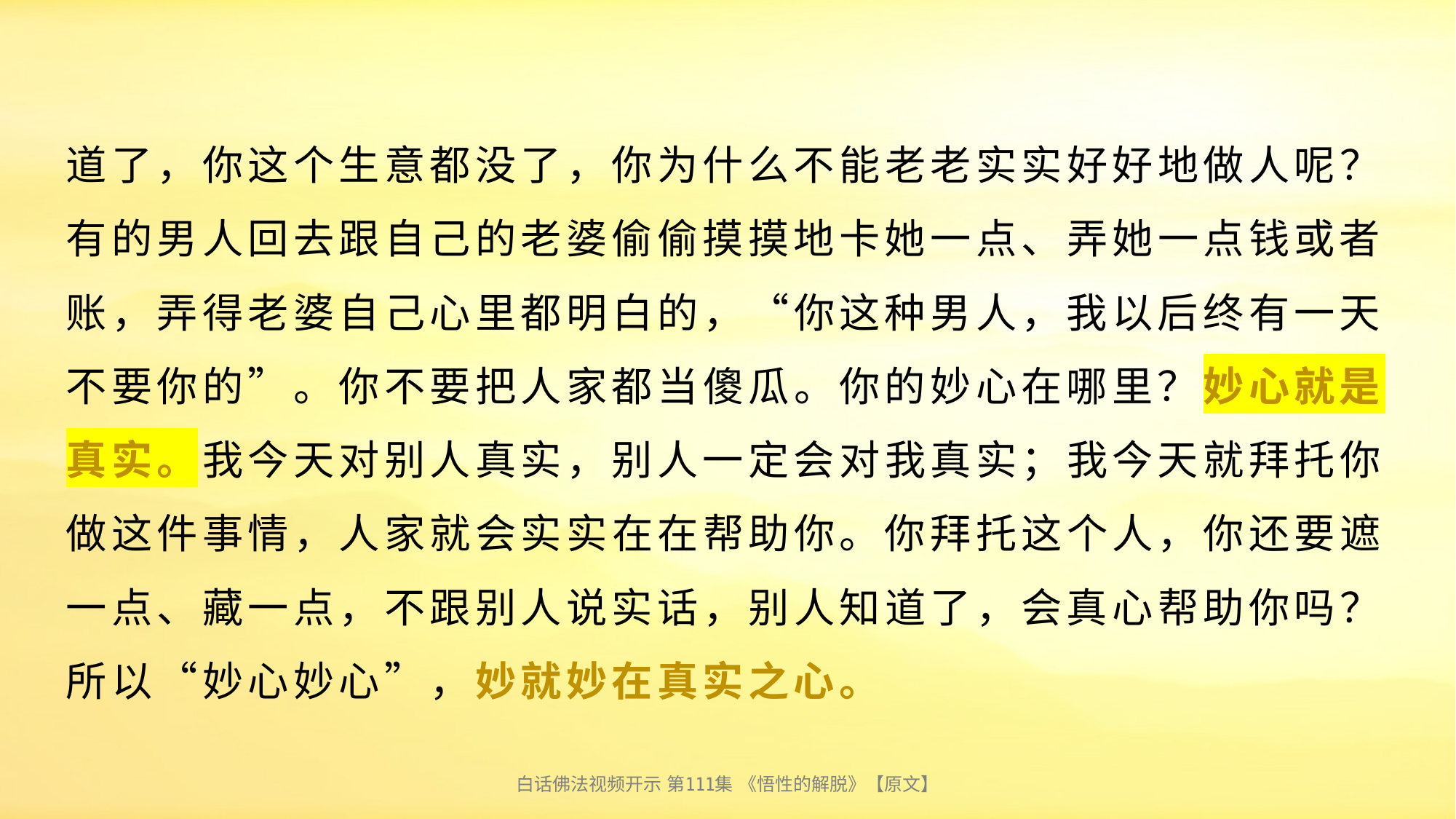

# 道了，你这个生意都没了，你为什么不能老老实实好好地做人呢？有的男人回去跟自己的老婆偷偷摸摸地卡她一点、弄她一点钱或者账，弄得老婆自己心里都明白的，“你这种男人，我以后终有一天不要你的”。你不要把人家都当傻瓜。你的妙心在哪里？妙心就是真实。我今天对别人真实，别人一定会对我真实；我今天就拜托你做这件事情，人家就会实实在在帮助你。你拜托这个人，你还要遮一点、藏一点，不跟别人说实话，别人知道了，会真心帮助你吗？所以“妙心妙心”，妙就妙在真实之心。
白话佛法视频开示 第111集 《悟性的解脱》【原文】